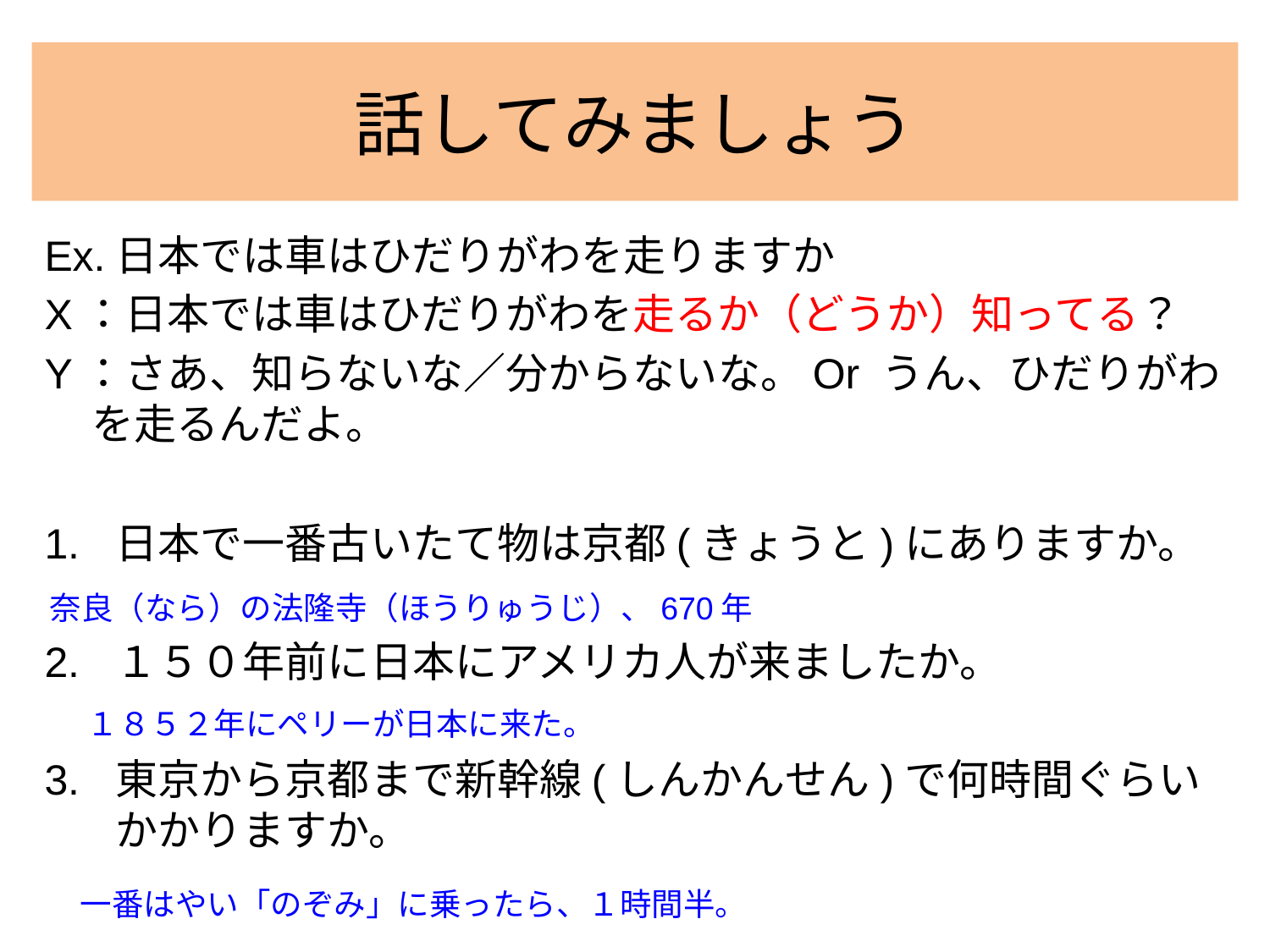

# 話してみましょう
Ex.日本では車はひだりがわを走りますか
X：日本では車はひだりがわを走るか（どうか）知ってる？
Y：さあ、知らないな／分からないな。Or うん、ひだりがわを走るんだよ。

日本で一番古いたて物は京都(きょうと)にありますか。

１５０年前に日本にアメリカ人が来ましたか。

東京から京都まで新幹線(しんかんせん)で何時間ぐらいかかりますか。

奈良（なら）の法隆寺（ほうりゅうじ）、670年
１８５２年にペリーが日本に来た。
一番はやい「のぞみ」に乗ったら、１時間半。